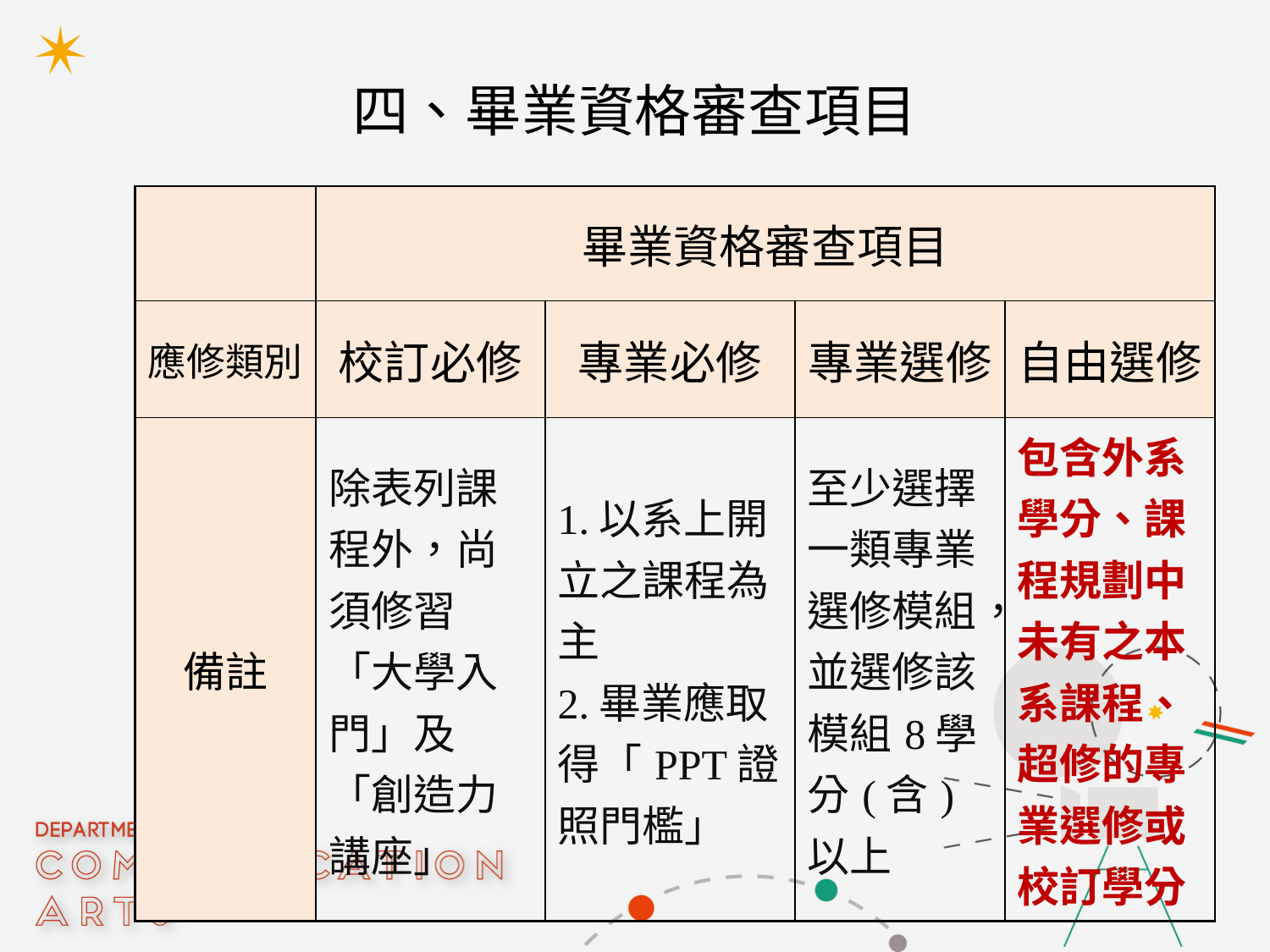

# 四、畢業資格審查項目
|  | 畢業資格審查項目 |  |  |  |
| --- | --- | --- | --- | --- |
| 應修類別 | 校訂必修 | 專業必修 | 專業選修 | 自由選修 |
| 備註 | 除表列課程外，尚須修習「大學入門」及「創造力講座」 | 1.以系上開立之課程為主 2.畢業應取得「PPT證照門檻」 | 至少選擇一類專業選修模組，並選修該模組8學分(含)以上 | 包含外系學分、課程規劃中未有之本系課程、超修的專業選修或校訂學分 |
5